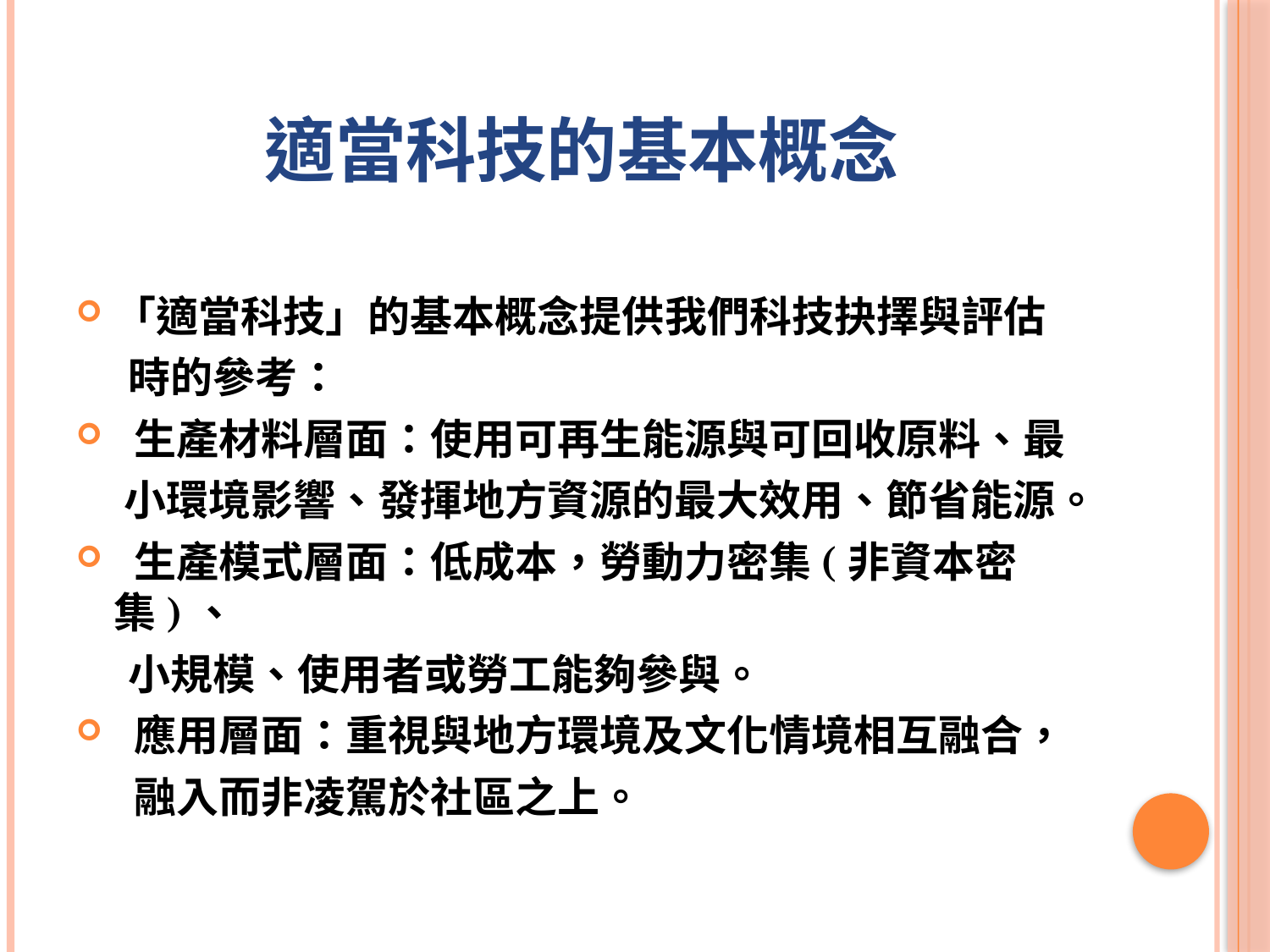

# 適當科技的基本概念

「適當科技」的基本概念提供我們科技抉擇與評估
　 時的參考：
 生產材料層面：使用可再生能源與可回收原料、最
    小環境影響、發揮地方資源的最大效用、節省能源。
 生產模式層面：低成本，勞動力密集(非資本密集)、
　 小規模、使用者或勞工能夠參與。
 應用層面：重視與地方環境及文化情境相互融合，
     融入而非凌駕於社區之上。